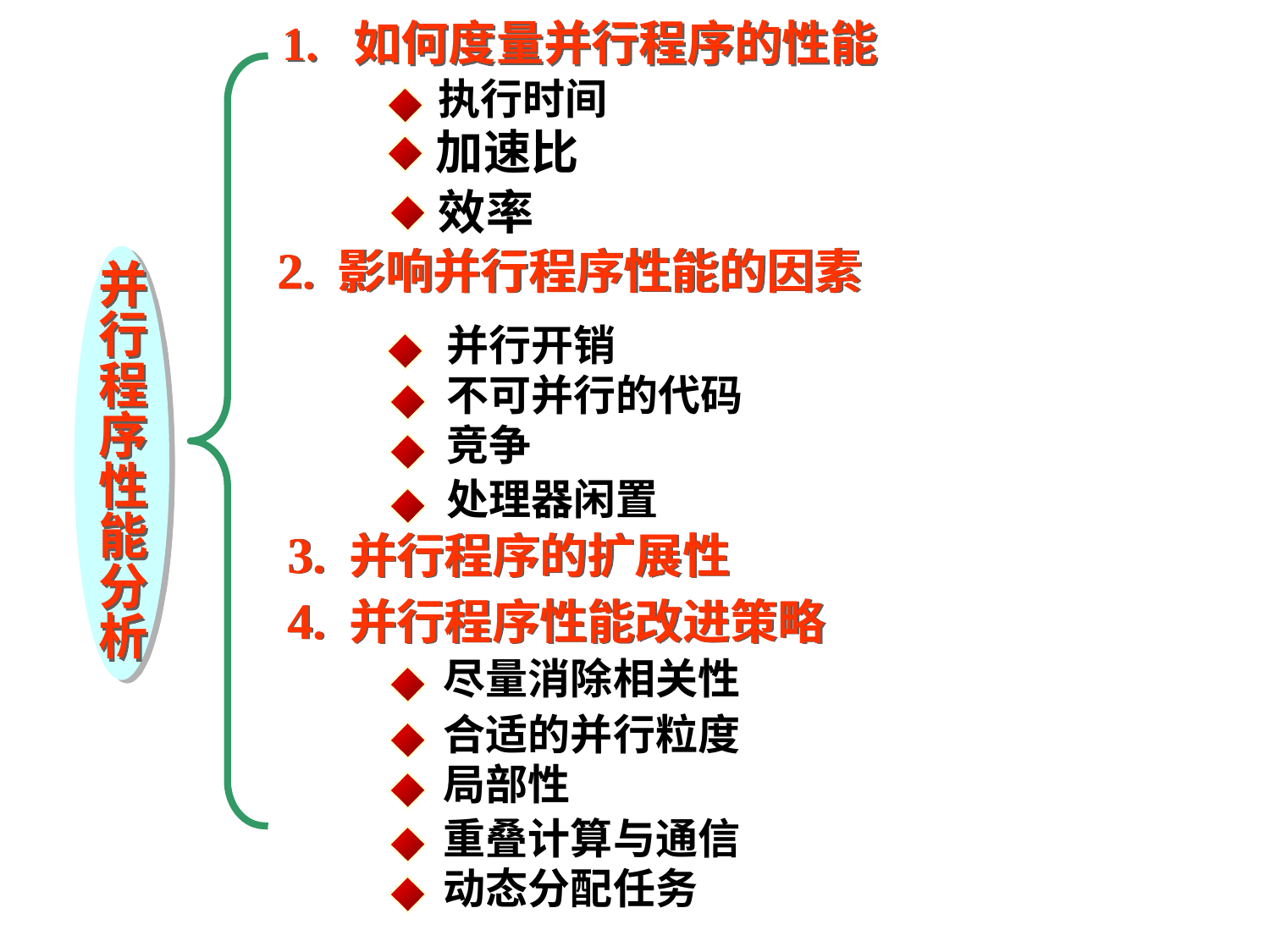

1.  如何度量并行程序的性能

执行时间

加速比

效率

2. 影响并行程序性能的因素

并行程序性能分析
并行开销

不可并行的代码

竞争

处理器闲置

3. 并行程序的扩展性
4. 并行程序性能改进策略
尽量消除相关性

合适的并行粒度

局部性

重叠计算与通信

动态分配任务